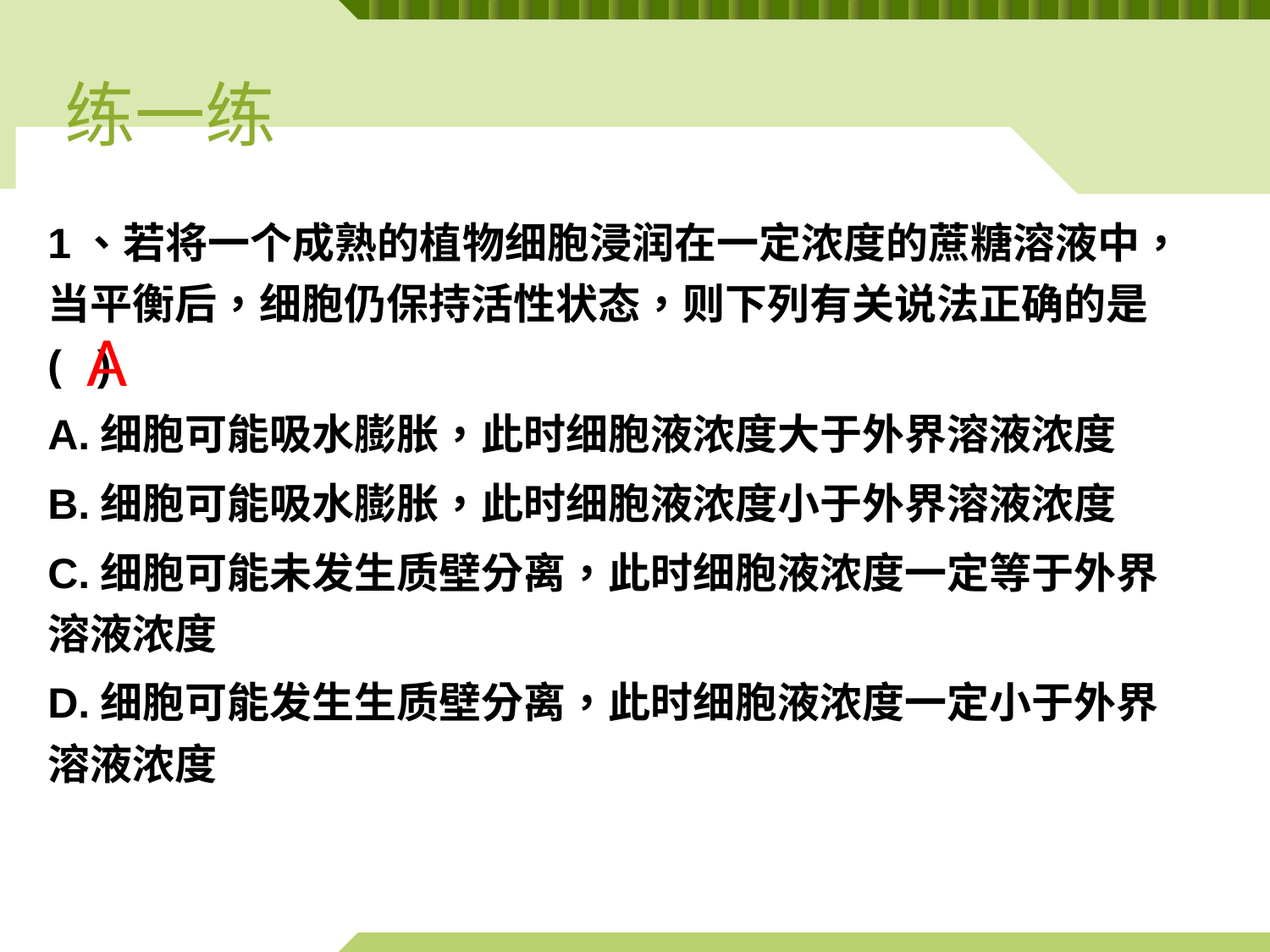

练一练
# 1、若将一个成熟的植物细胞浸润在一定浓度的蔗糖溶液中，当平衡后，细胞仍保持活性状态，则下列有关说法正确的是(   )
A.细胞可能吸水膨胀，此时细胞液浓度大于外界溶液浓度
B.细胞可能吸水膨胀，此时细胞液浓度小于外界溶液浓度
C.细胞可能未发生质壁分离，此时细胞液浓度一定等于外界溶液浓度
D.细胞可能发生生质壁分离，此时细胞液浓度一定小于外界溶液浓度
A